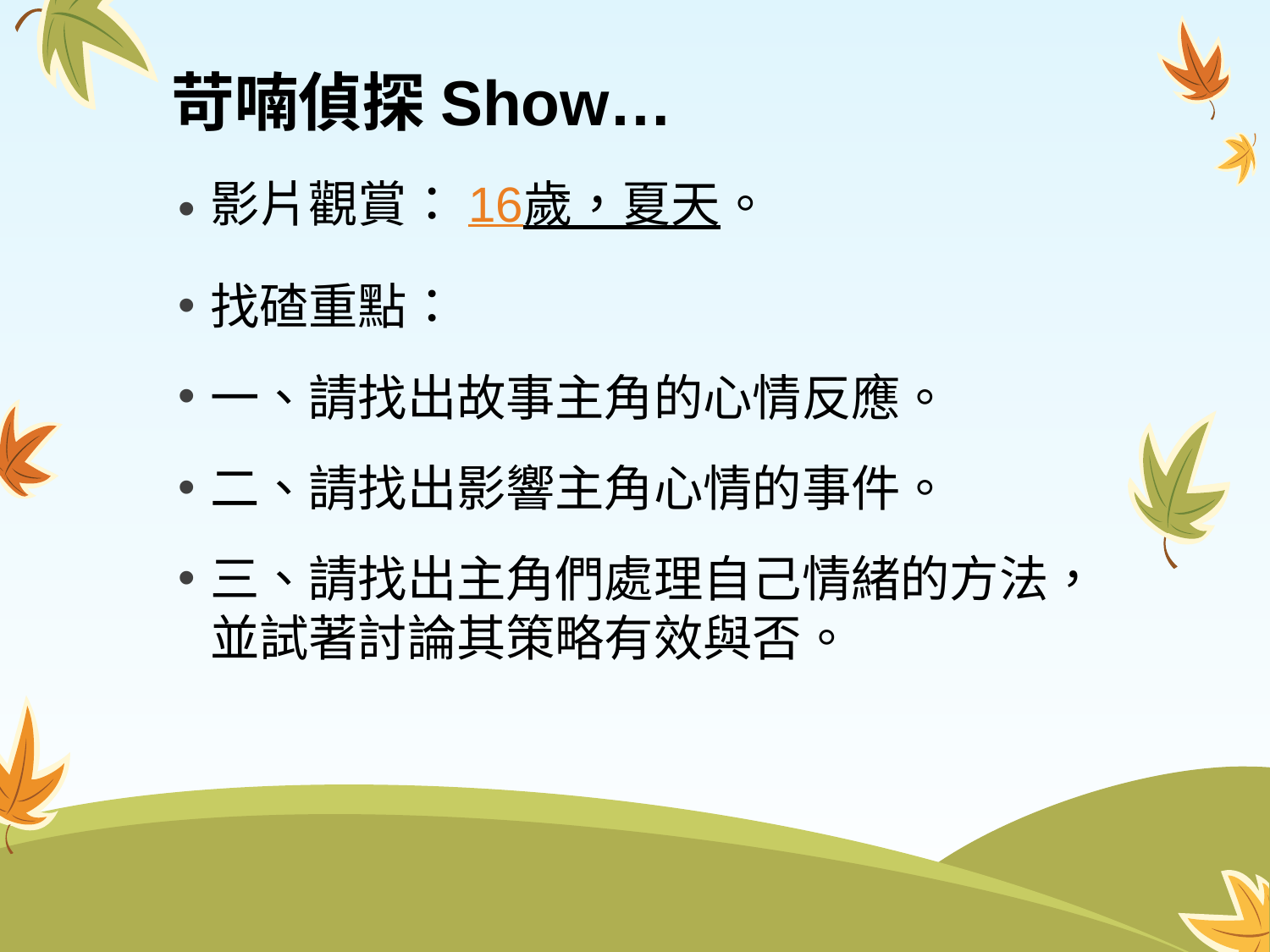

# 苛喃偵探Show…
影片觀賞：16歲，夏天。
找碴重點：
一、請找出故事主角的心情反應。
二、請找出影響主角心情的事件。
三、請找出主角們處理自己情緒的方法，並試著討論其策略有效與否。